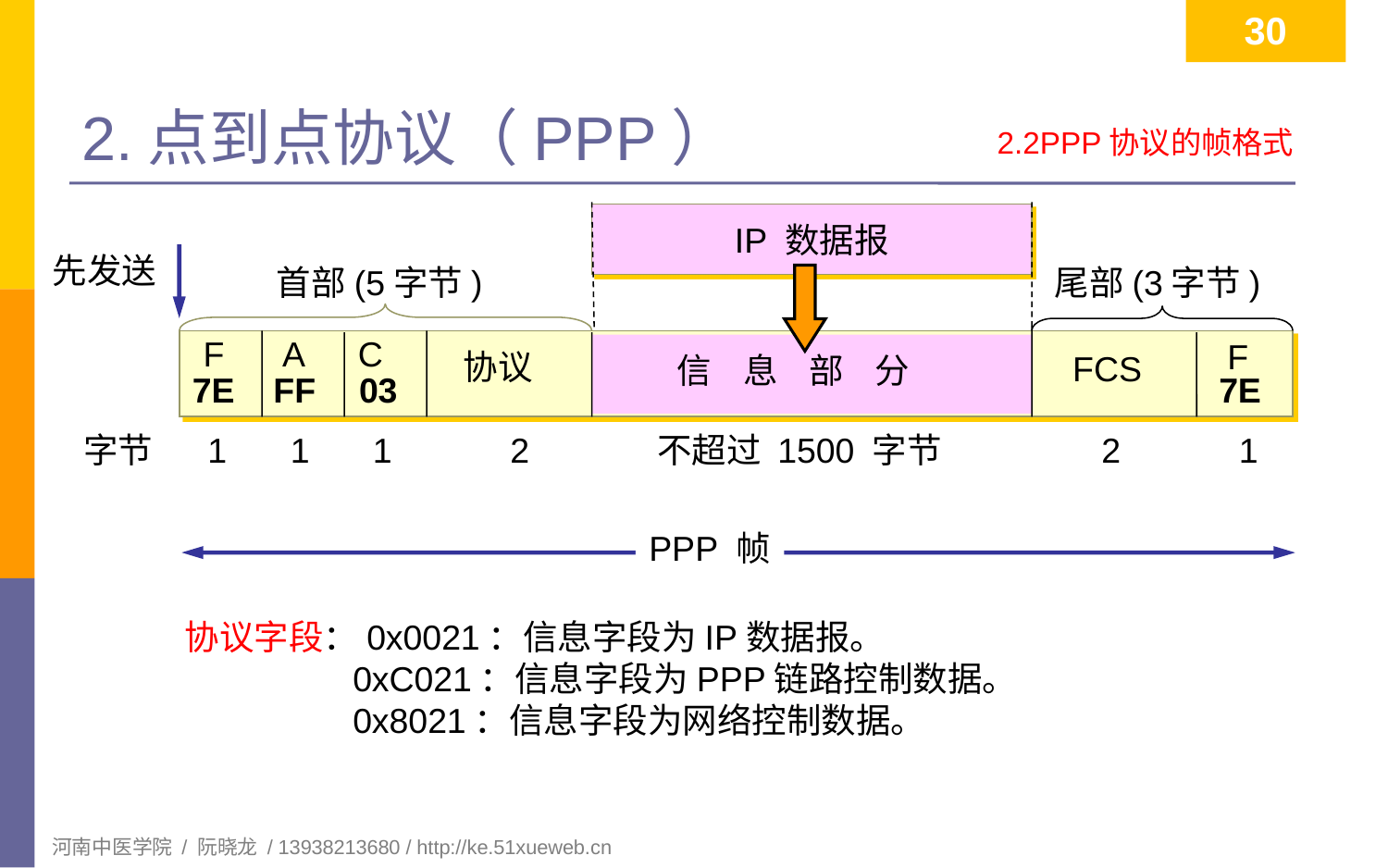

30
# 2.点到点协议（PPP）

2.2PPP协议的帧格式

IP 数据报
先发送

首部(5字节)
尾部(3字节)

A
F
C

F

协议
FCS
信    息    部    分
7E
FF
03
7E
字节
1
1
1
2
不超过 1500 字节
2
1
PPP 帧

协议字段：0x0021：信息字段为IP数据报。
	   0xC021：信息字段为PPP链路控制数据。
	   0x8021：信息字段为网络控制数据。